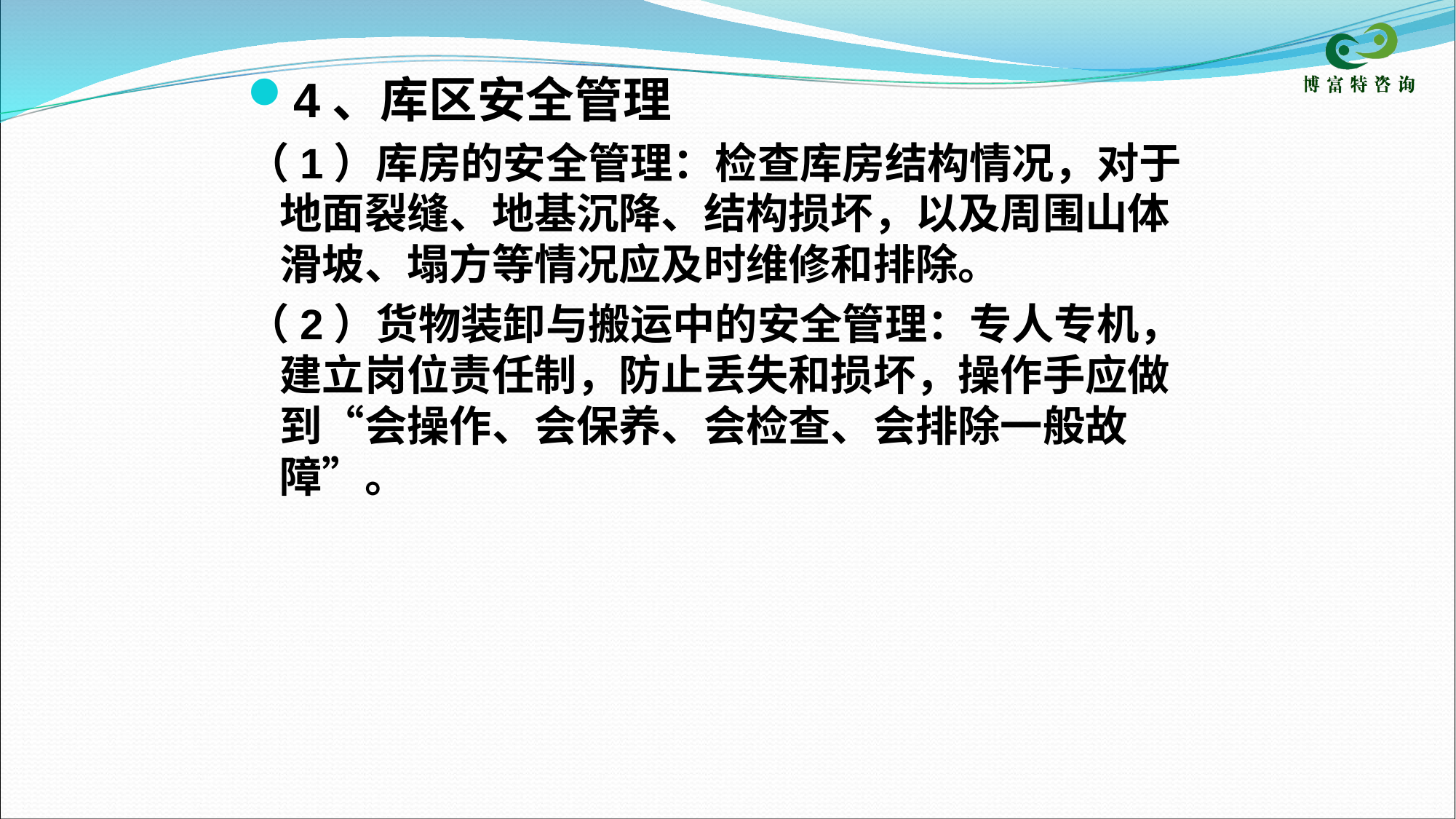

4、库区安全管理
（1）库房的安全管理：检查库房结构情况，对于地面裂缝、地基沉降、结构损坏，以及周围山体滑坡、塌方等情况应及时维修和排除。
（2）货物装卸与搬运中的安全管理：专人专机，建立岗位责任制，防止丢失和损坏，操作手应做到“会操作、会保养、会检查、会排除一般故障”。